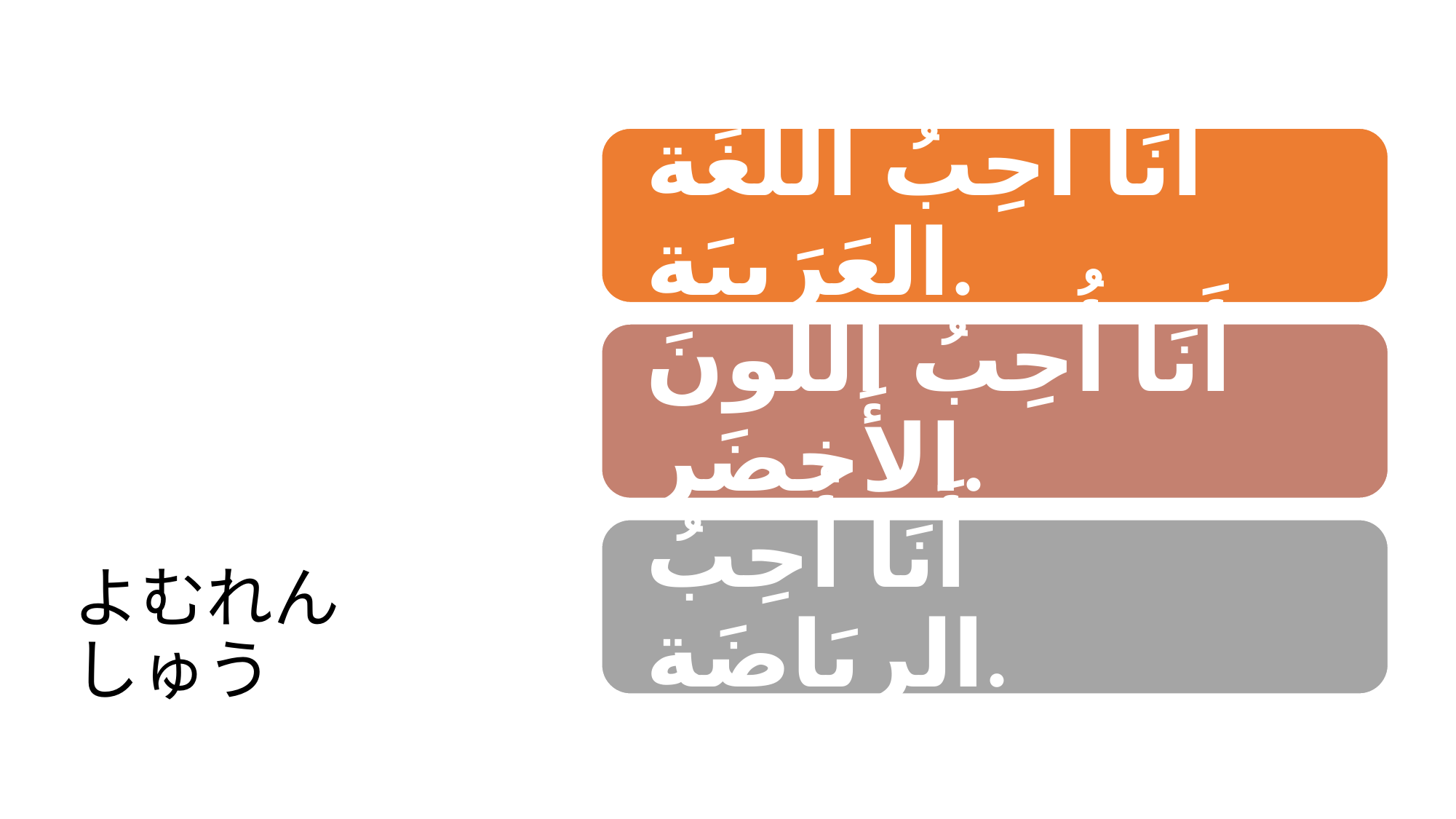

# よむれんしゅう
أَنَا أُحِبُ اللُغَة العَرَبِيَة.
أَنَا أُحِبُ الَلونَ الأَخضَر.
أَنَا أُحِبُ الرِيَاضَة.